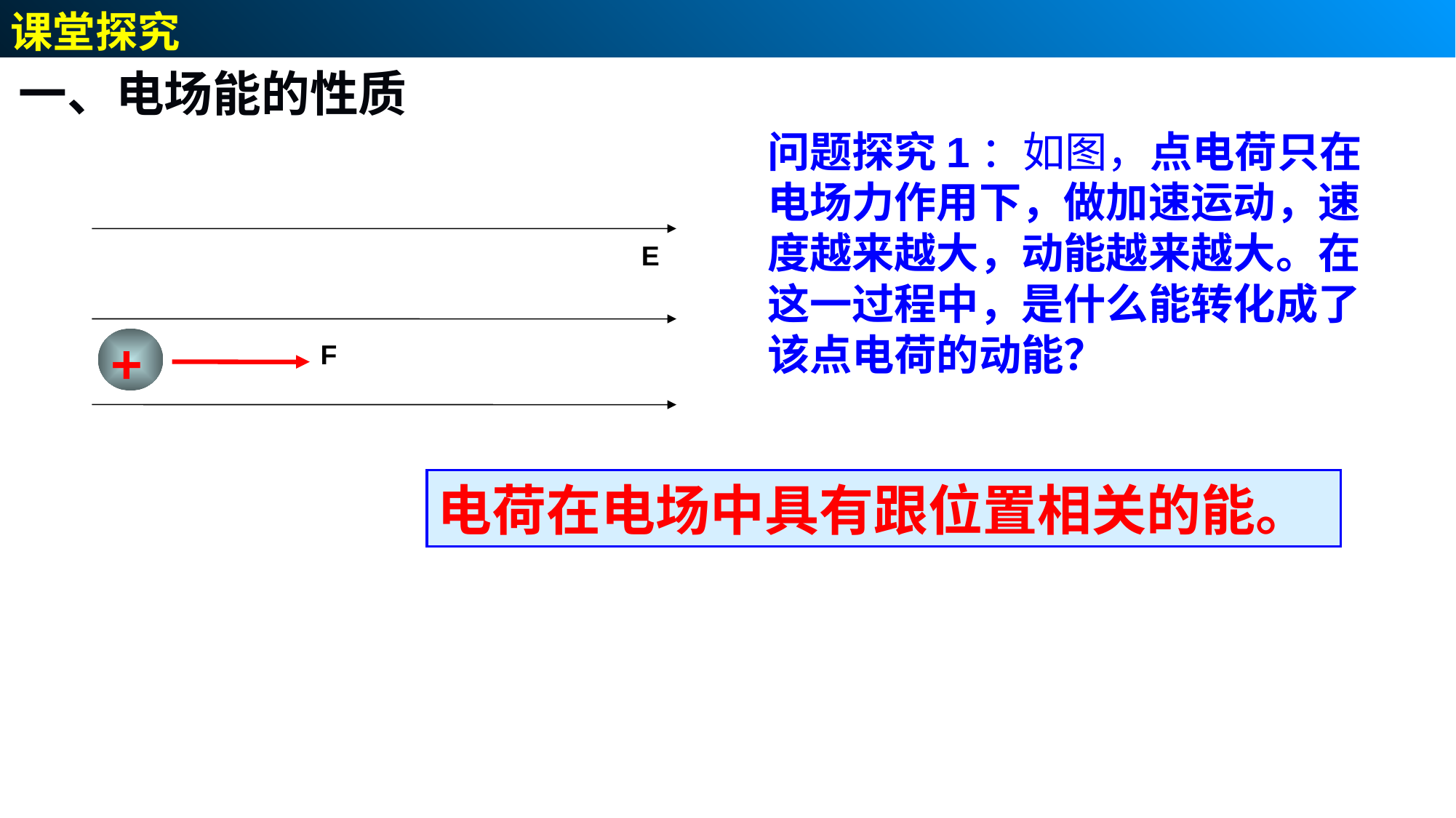

课堂探究
一、电场能的性质
问题探究1：如图，点电荷只在电场力作用下，做加速运动，速度越来越大，动能越来越大。在这一过程中，是什么能转化成了该点电荷的动能？

E

+

F

电荷在电场中具有跟位置相关的能。